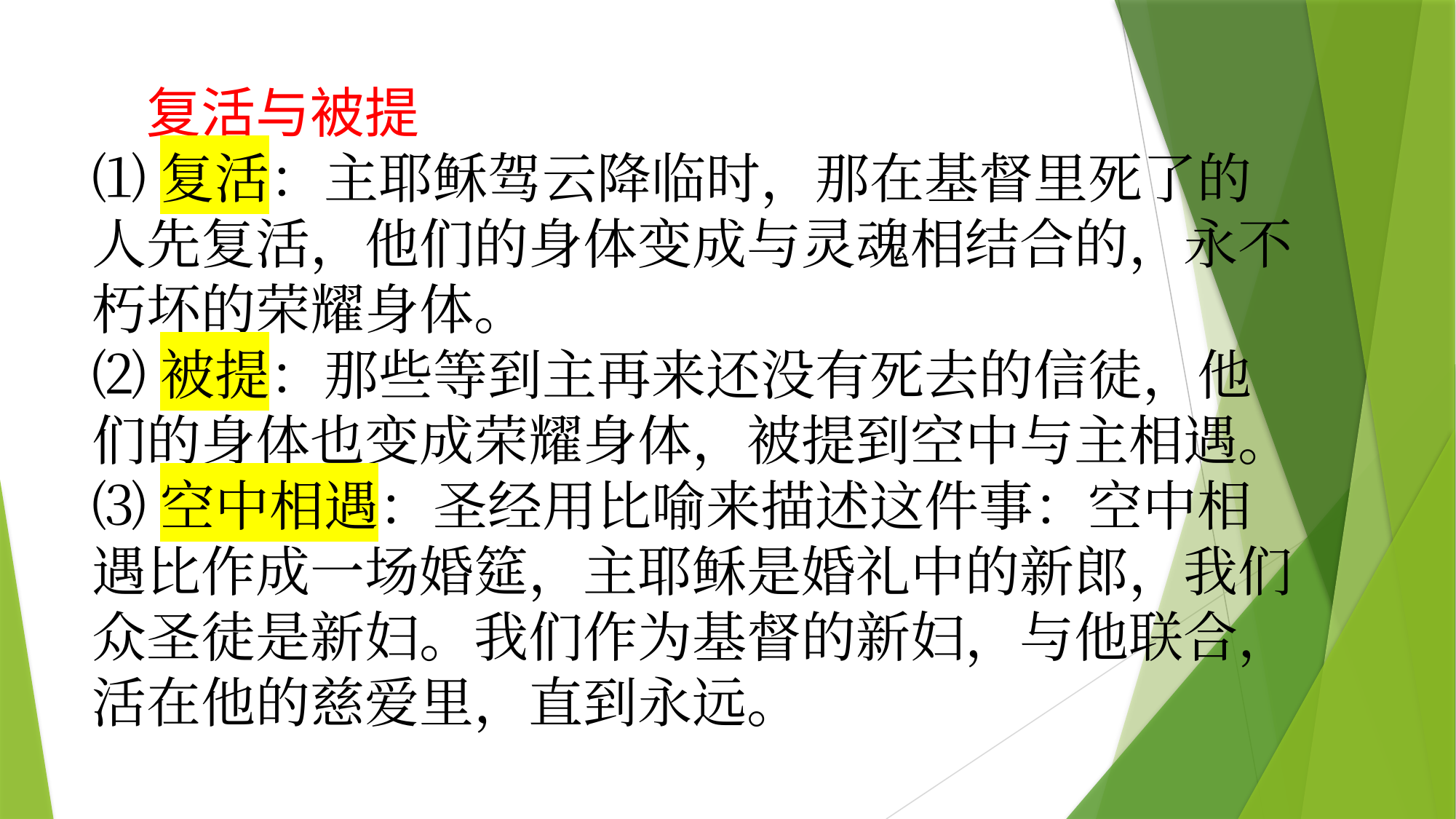

# 复活与被提 ⑴ 复活：主耶稣驾云降临时，那在基督里死了的人先复活，他们的身体变成与灵魂相结合的，永不朽坏的荣耀身体。 ⑵ 被提：那些等到主再来还没有死去的信徒，他们的身体也变成荣耀身体，被提到空中与主相遇。 ⑶ 空中相遇：圣经用比喻来描述这件事：空中相遇比作成一场婚筵，主耶稣是婚礼中的新郎，我们众圣徒是新妇。我们作为基督的新妇，与他联合，活在他的慈爱里，直到永远。